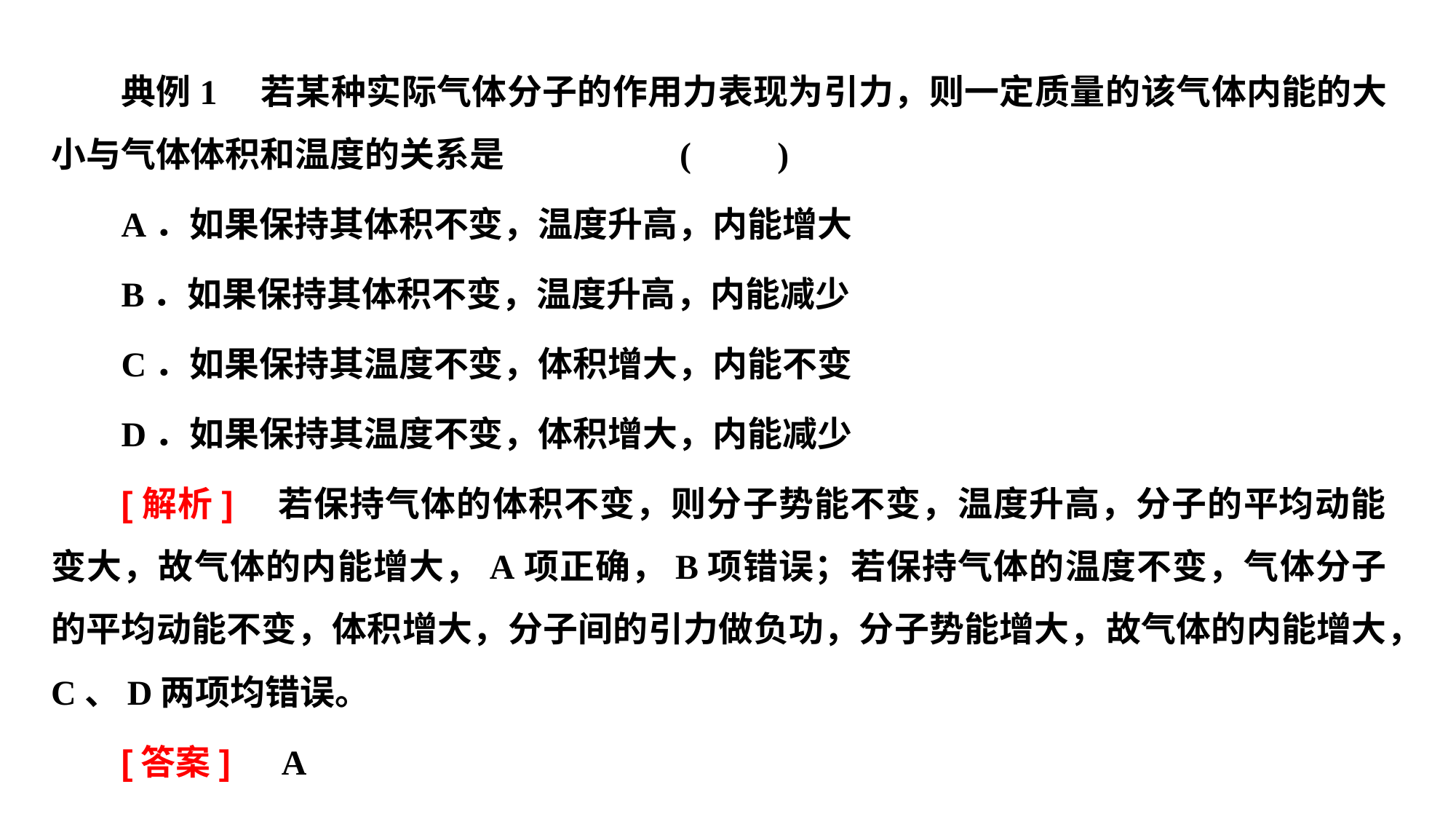

典例1　若某种实际气体分子的作用力表现为引力，则一定质量的该气体内能的大小与气体体积和温度的关系是						(　　)
A．如果保持其体积不变，温度升高，内能增大
B．如果保持其体积不变，温度升高，内能减少
C．如果保持其温度不变，体积增大，内能不变
D．如果保持其温度不变，体积增大，内能减少
[解析]　若保持气体的体积不变，则分子势能不变，温度升高，分子的平均动能变大，故气体的内能增大，A项正确，B项错误；若保持气体的温度不变，气体分子的平均动能不变，体积增大，分子间的引力做负功，分子势能增大，故气体的内能增大，C、D两项均错误。
[答案]　A